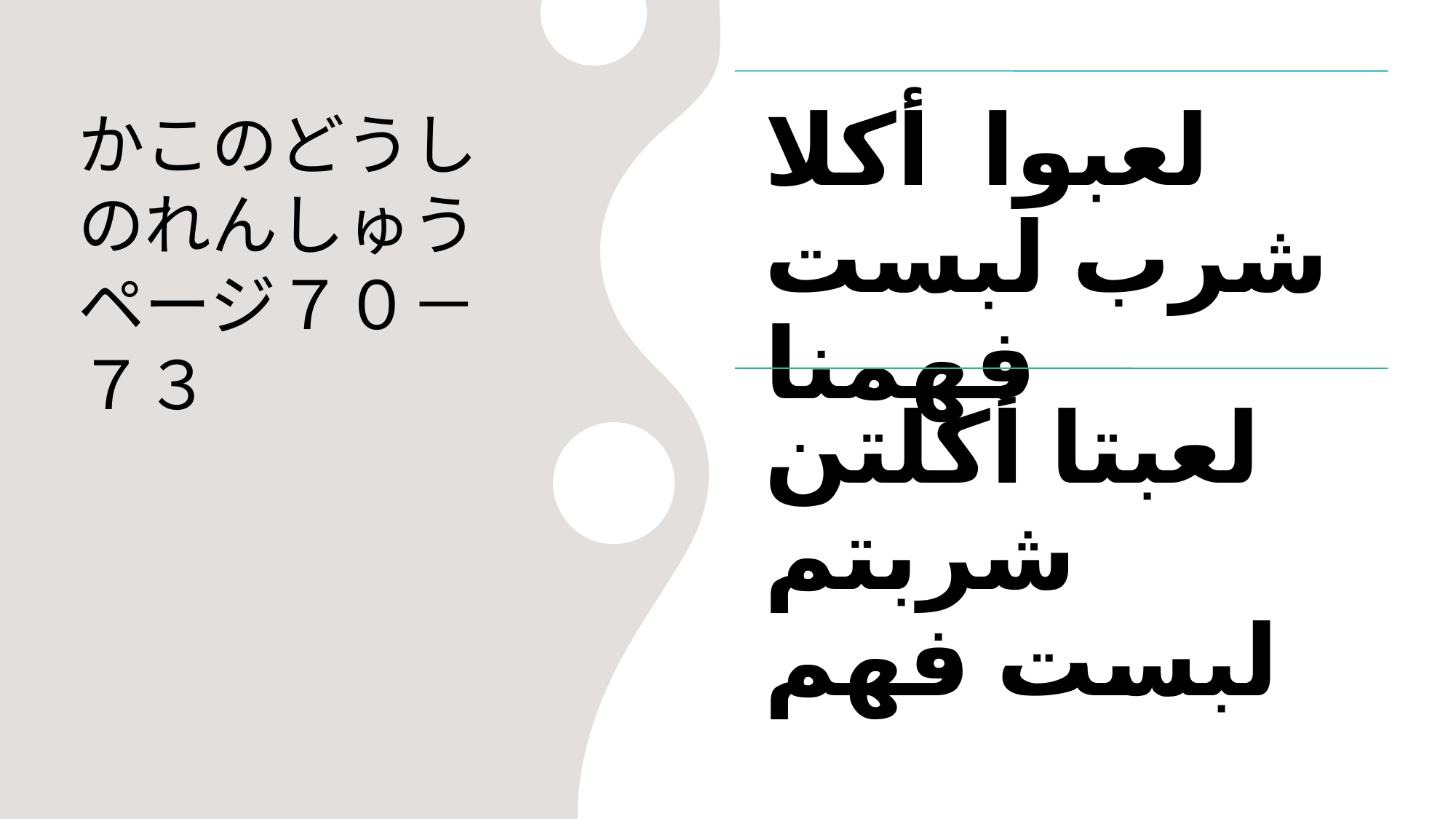

لعبوا  أكلا شرب لبست فهمنا
لعبتا أكلتن شربتم لبست فهم
# かこのどうしのれんしゅう ページ７０－７３